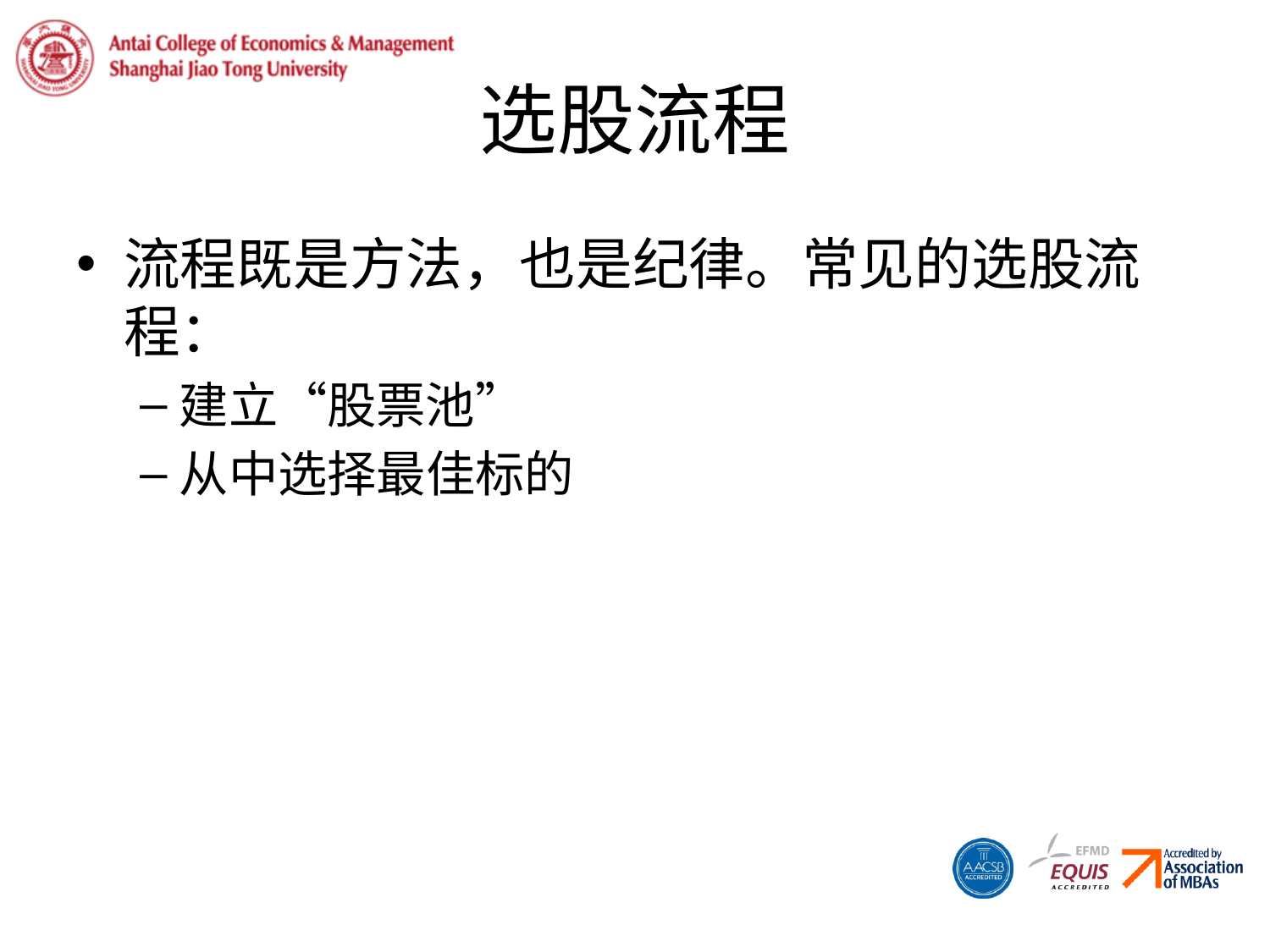

# 选股流程
流程既是方法，也是纪律。常见的选股流程：
建立“股票池”
从中选择最佳标的